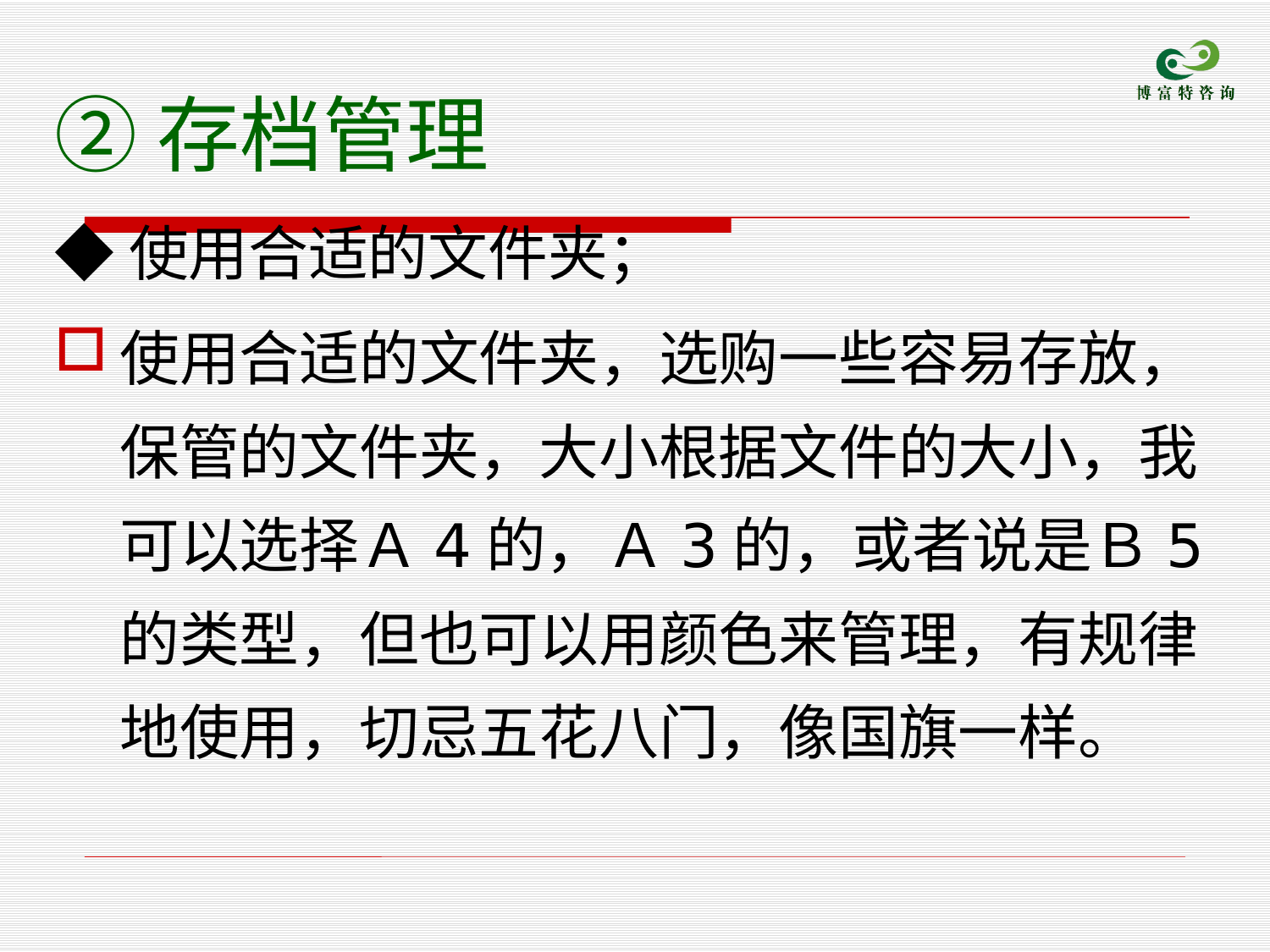

②存档管理
◆使用合适的文件夹；
使用合适的文件夹，选购一些容易存放，保管的文件夹，大小根据文件的大小，我可以选择Ａ4的，Ａ3的，或者说是Ｂ5的类型，但也可以用颜色来管理，有规律地使用，切忌五花八门，像国旗一样。
762